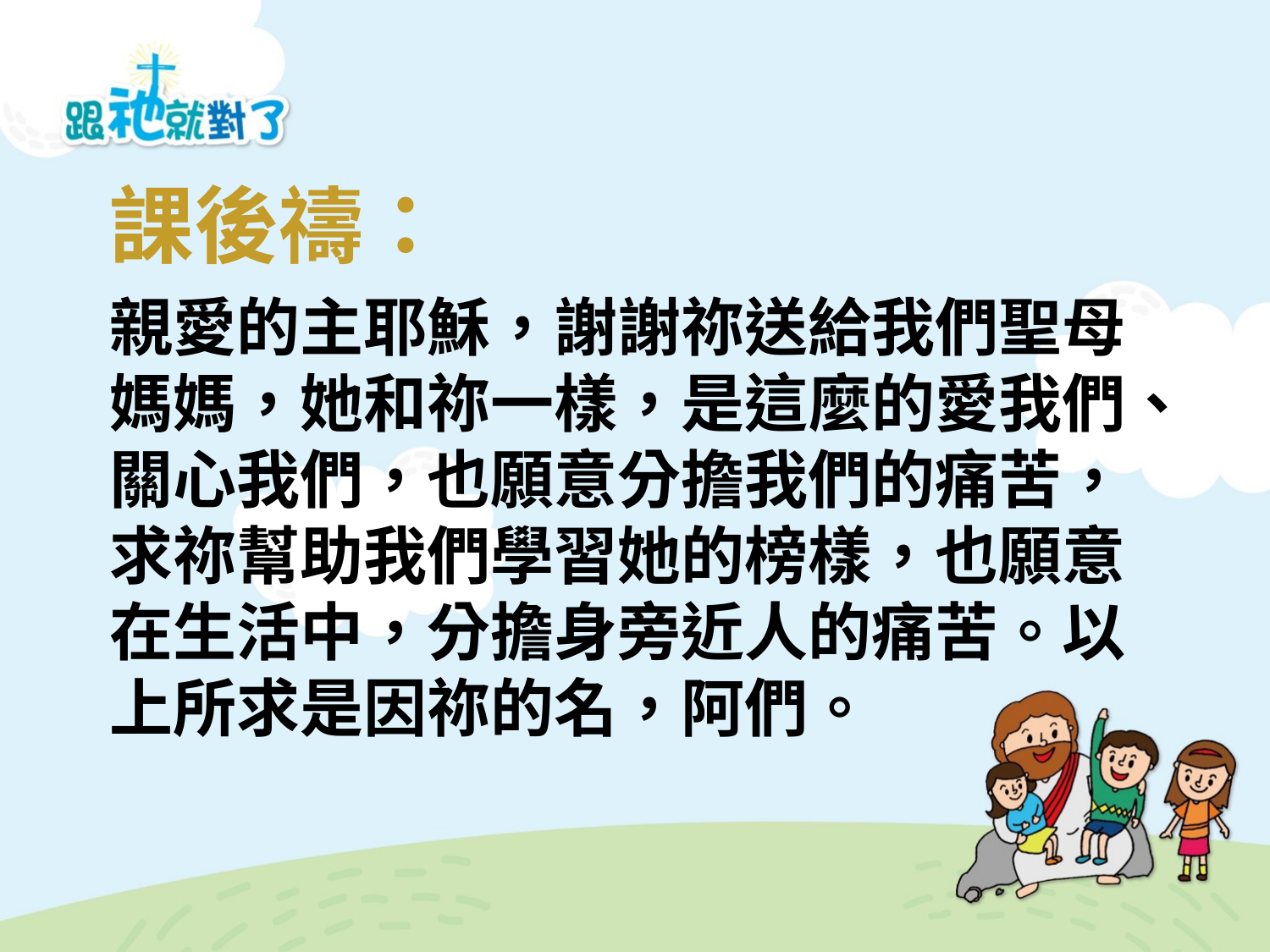

課後禱：
親愛的主耶穌，謝謝祢送給我們聖母媽媽，她和祢一樣，是這麼的愛我們、關心我們，也願意分擔我們的痛苦，求祢幫助我們學習她的榜樣，也願意在生活中，分擔身旁近人的痛苦。以上所求是因祢的名，阿們。